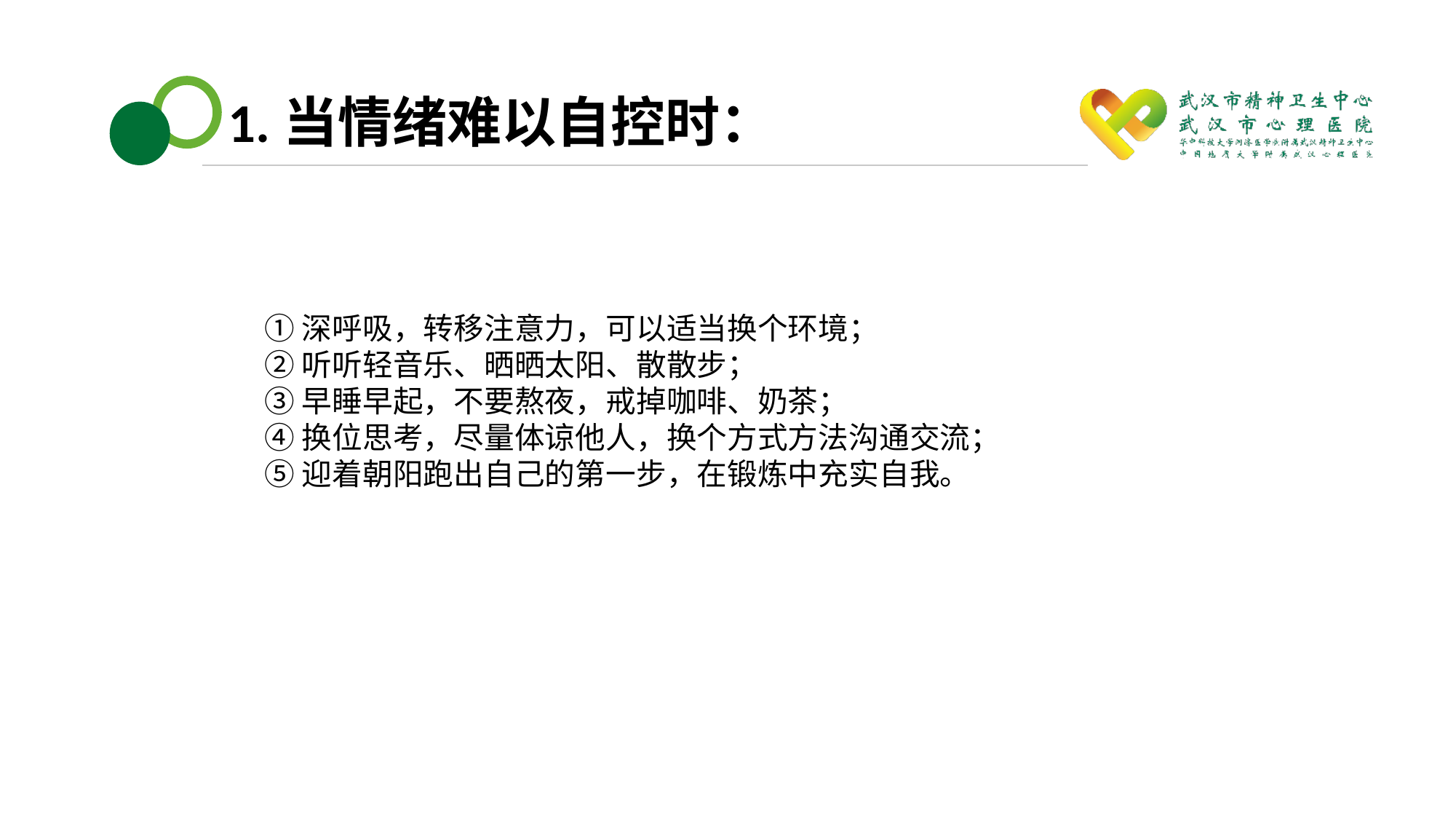

# 1.当情绪难以自控时：
①深呼吸，转移注意力，可以适当换个环境；
②听听轻音乐、晒晒太阳、散散步；
③早睡早起，不要熬夜，戒掉咖啡、奶茶；
④换位思考，尽量体谅他人，换个方式方法沟通交流；
⑤迎着朝阳跑出自己的第一步，在锻炼中充实自我。